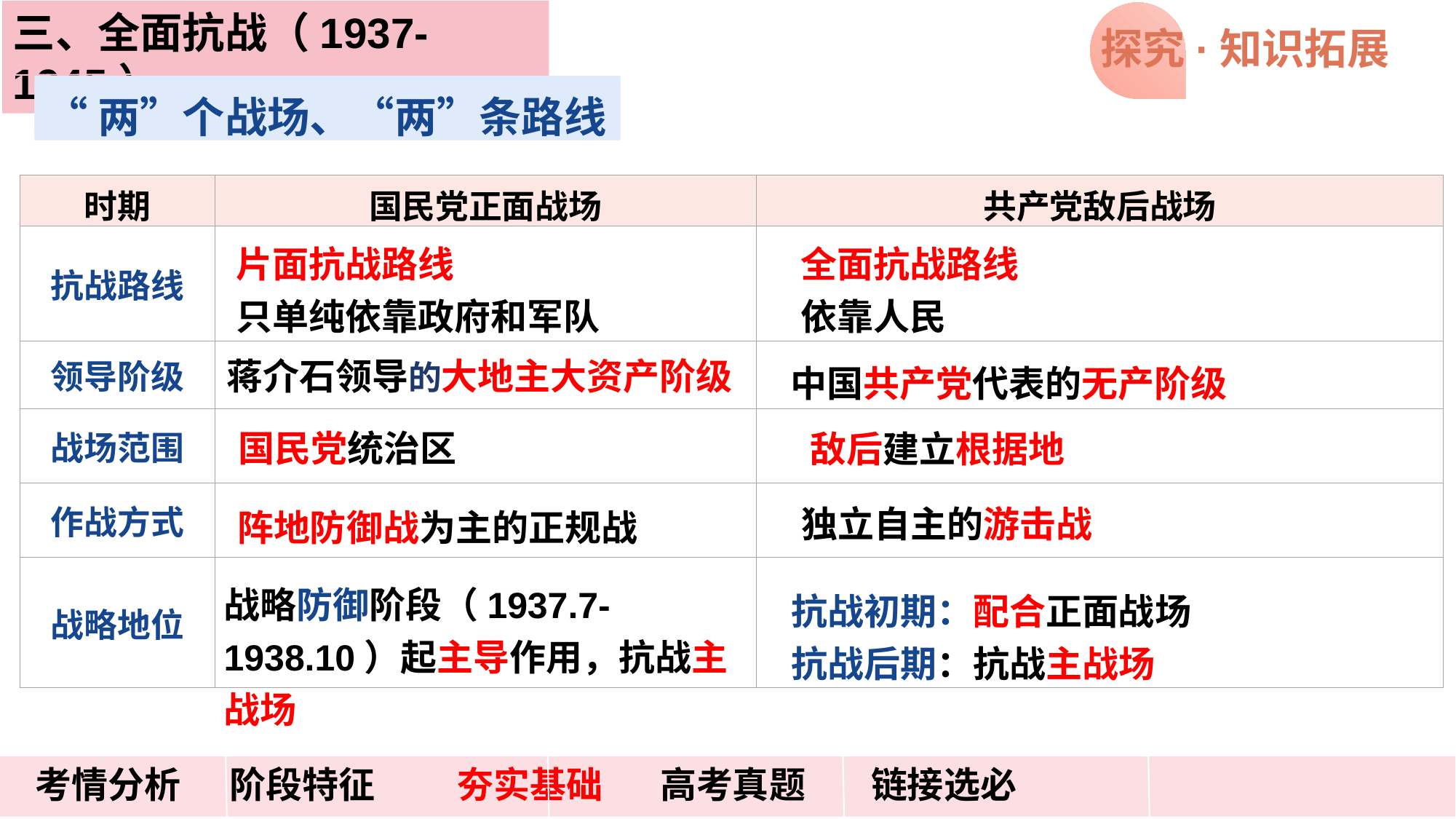

三、全面抗战（1937-1945）

探究·知识拓展

“两”个战场、“两”条路线
| 时期 | 国民党正面战场 | 共产党敌后战场 |
| --- | --- | --- |
| 抗战路线 |  |  |
| 领导阶级 |  |  |
| 战场范围 |  |  |
| 作战方式 |  |  |
| 战略地位 |  |  |
片面抗战路线
只单纯依靠政府和军队
全面抗战路线
依靠人民
中国共产党代表的无产阶级
蒋介石领导的大地主大资产阶级
国民党统治区
敌后建立根据地
独立自主的游击战
阵地防御战为主的正规战
战略防御阶段（1937.7-1938.10）起主导作用，抗战主战场
抗战初期：配合正面战场
抗战后期：抗战主战场
  考情分析      阶段特征          夯实基础       高考真题        链接选必